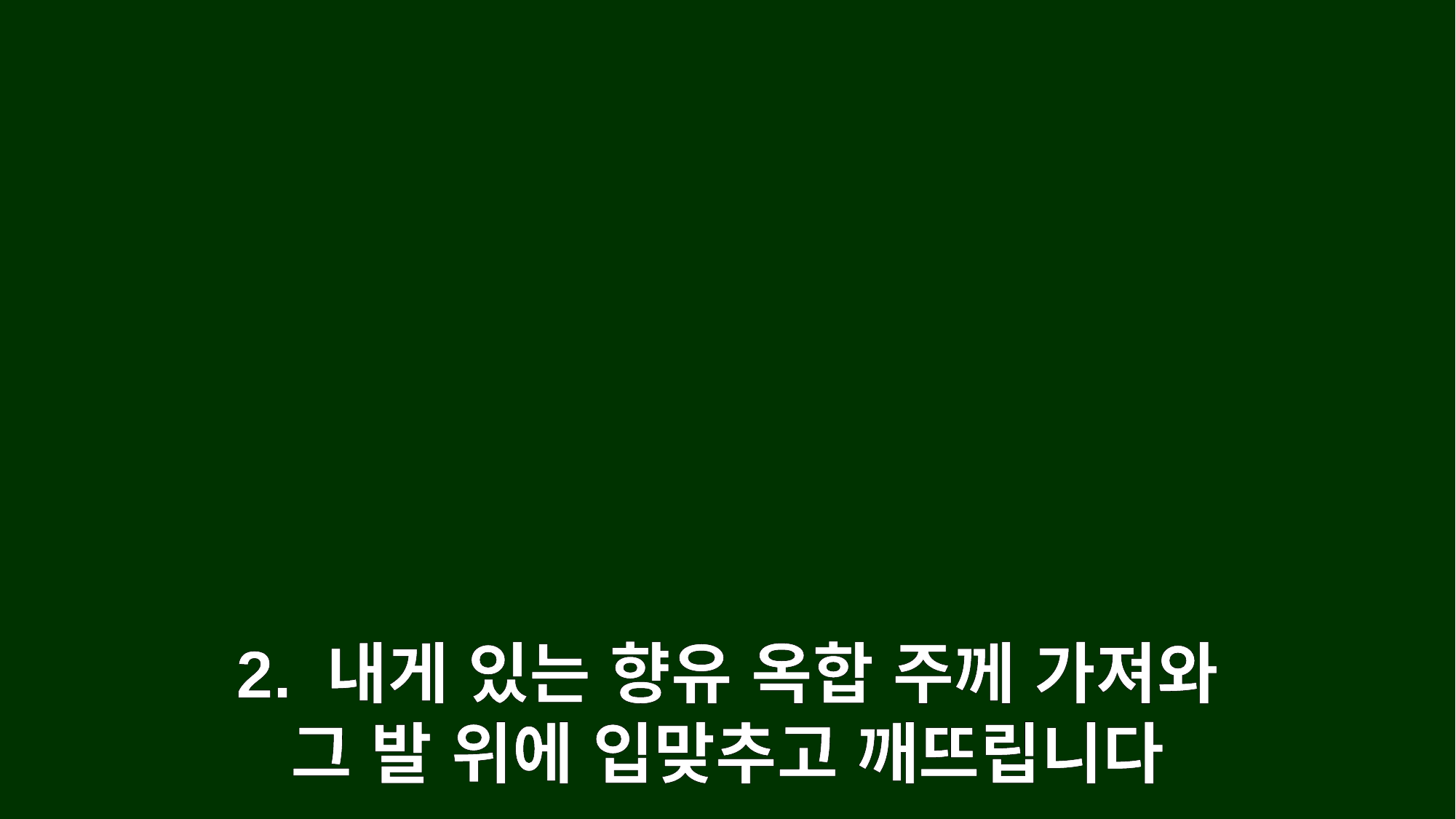

2. 내게 있는 향유 옥합 주께 가져와
그 발 위에 입맞추고 깨뜨립니다